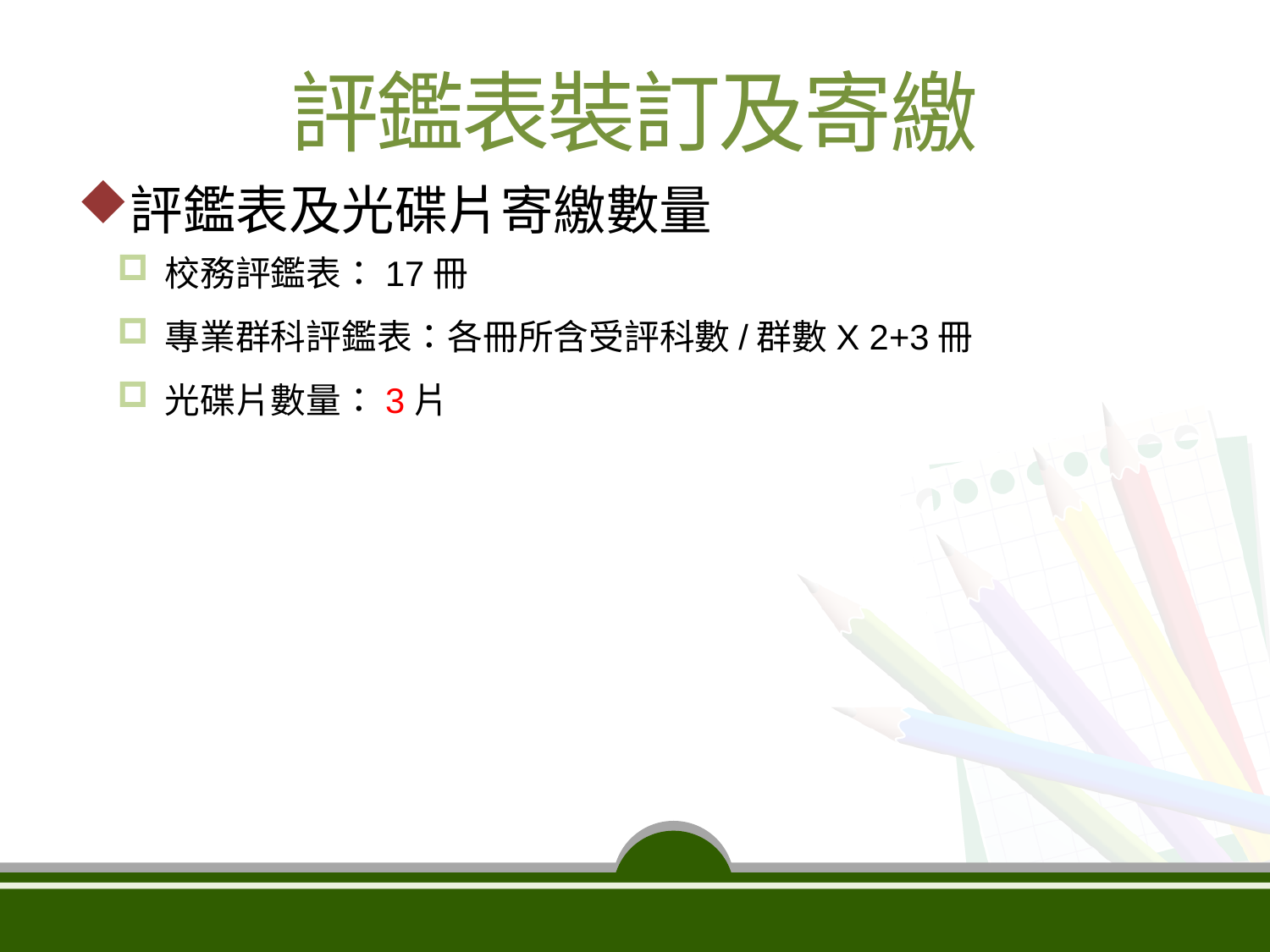

評鑑表裝訂及寄繳
評鑑表及光碟片寄繳數量
校務評鑑表：17冊
專業群科評鑑表：各冊所含受評科數/群數X 2+3冊
光碟片數量：3片